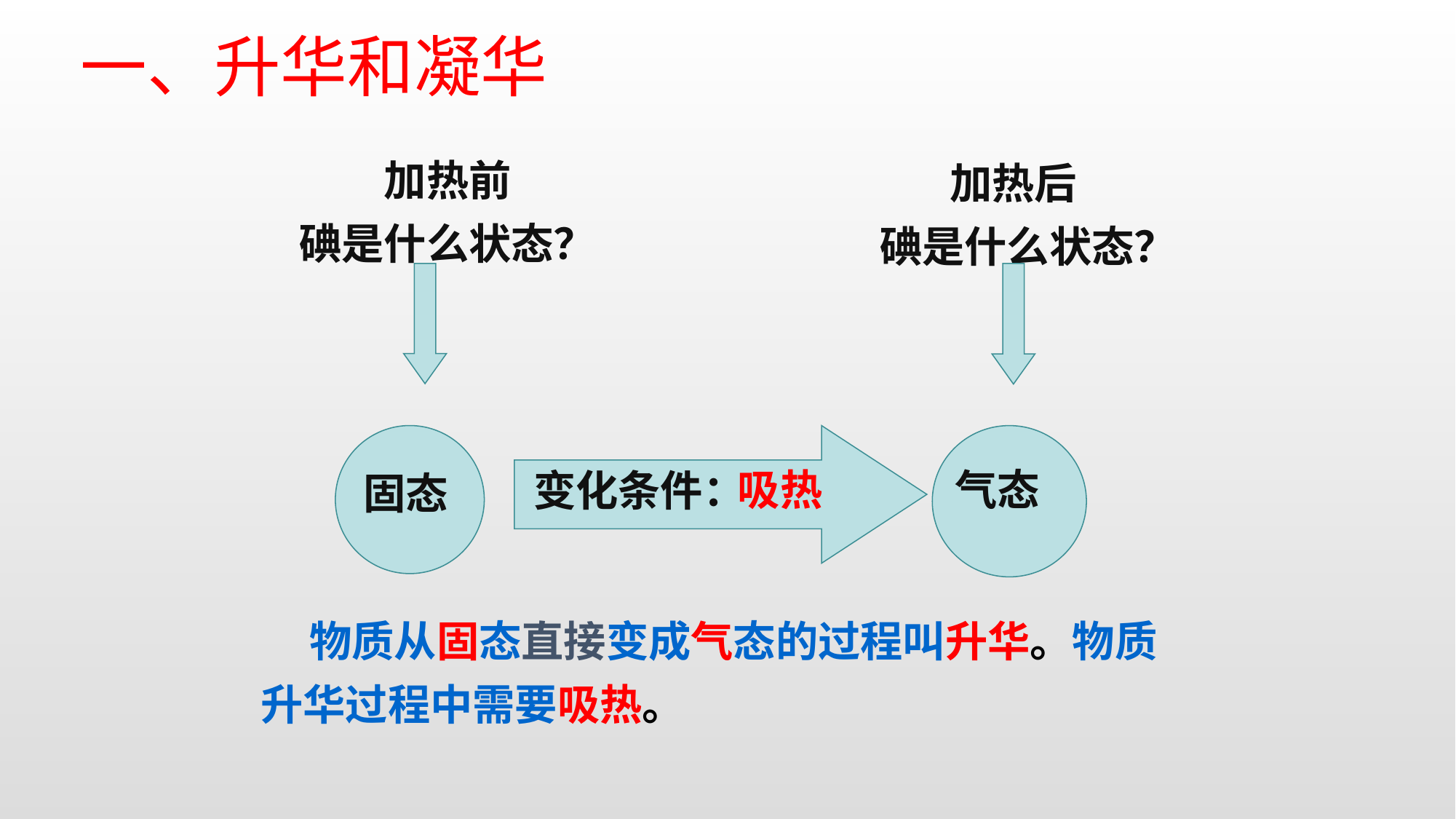

一、升华和凝华
加热前
碘是什么状态？
加热后
  碘是什么状态？

固态

变化条件：

气态
吸热
    物质从固态直接变成气态的过程叫升华。物质升华过程中需要吸热。